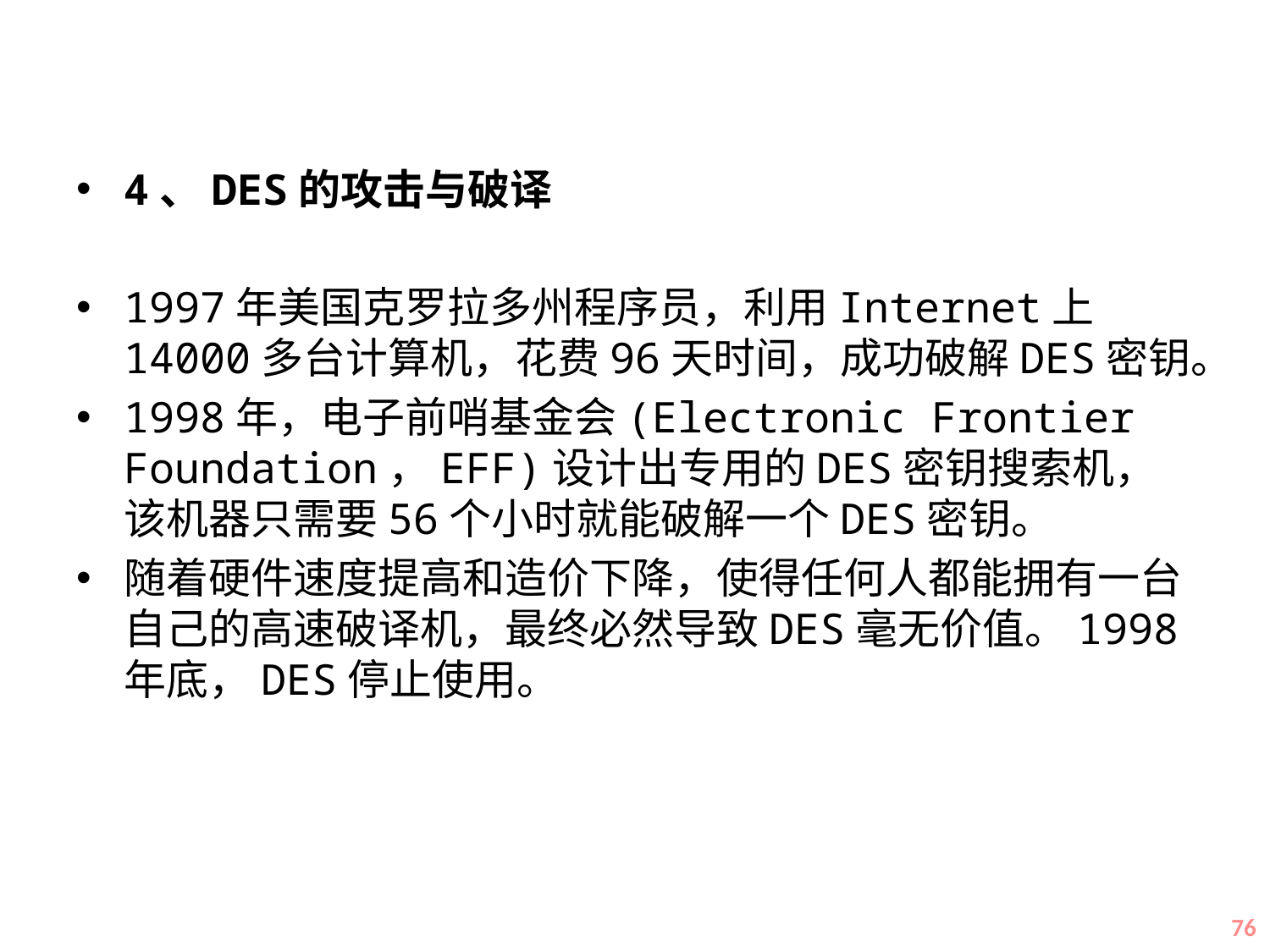

#
4、DES的攻击与破译

1997年美国克罗拉多州程序员，利用Internet上14000多台计算机，花费96天时间，成功破解DES密钥。
1998年，电子前哨基金会(Electronic Frontier Foundation，EFF)设计出专用的DES密钥搜索机，该机器只需要56个小时就能破解一个DES密钥。
随着硬件速度提高和造价下降，使得任何人都能拥有一台自己的高速破译机，最终必然导致DES毫无价值。1998年底，DES停止使用。

76